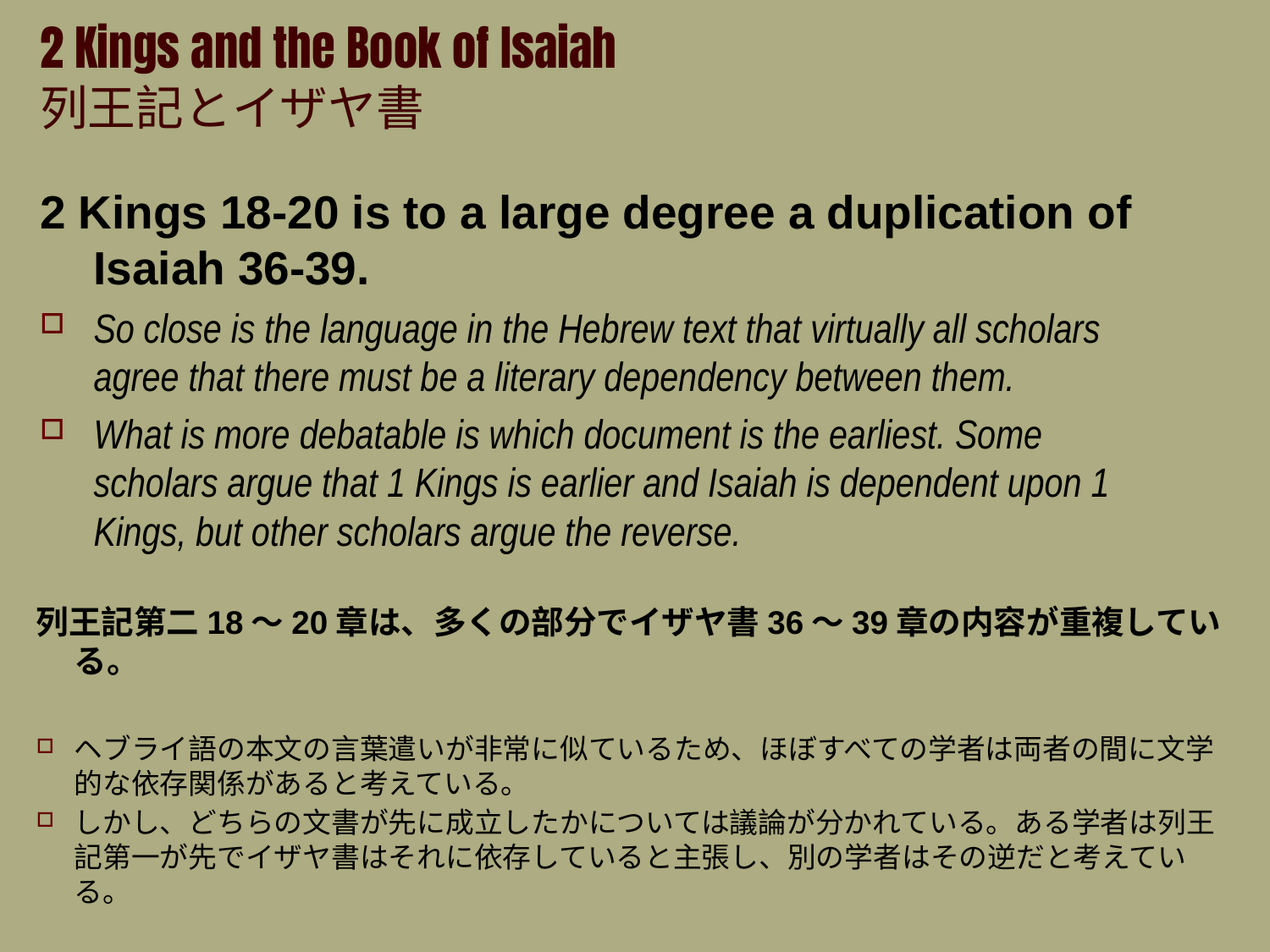

2 Kings and the Book of Isaiah
列王記とイザヤ書
2 Kings 18-20 is to a large degree a duplication of Isaiah 36-39.
So close is the language in the Hebrew text that virtually all scholars agree that there must be a literary dependency between them.
What is more debatable is which document is the earliest. Some scholars argue that 1 Kings is earlier and Isaiah is dependent upon 1 Kings, but other scholars argue the reverse.
列王記第二18〜20章は、多くの部分でイザヤ書36〜39章の内容が重複している。

ヘブライ語の本文の言葉遣いが非常に似ているため、ほぼすべての学者は両者の間に文学的な依存関係があると考えている。
しかし、どちらの文書が先に成立したかについては議論が分かれている。ある学者は列王記第一が先でイザヤ書はそれに依存していると主張し、別の学者はその逆だと考えている。